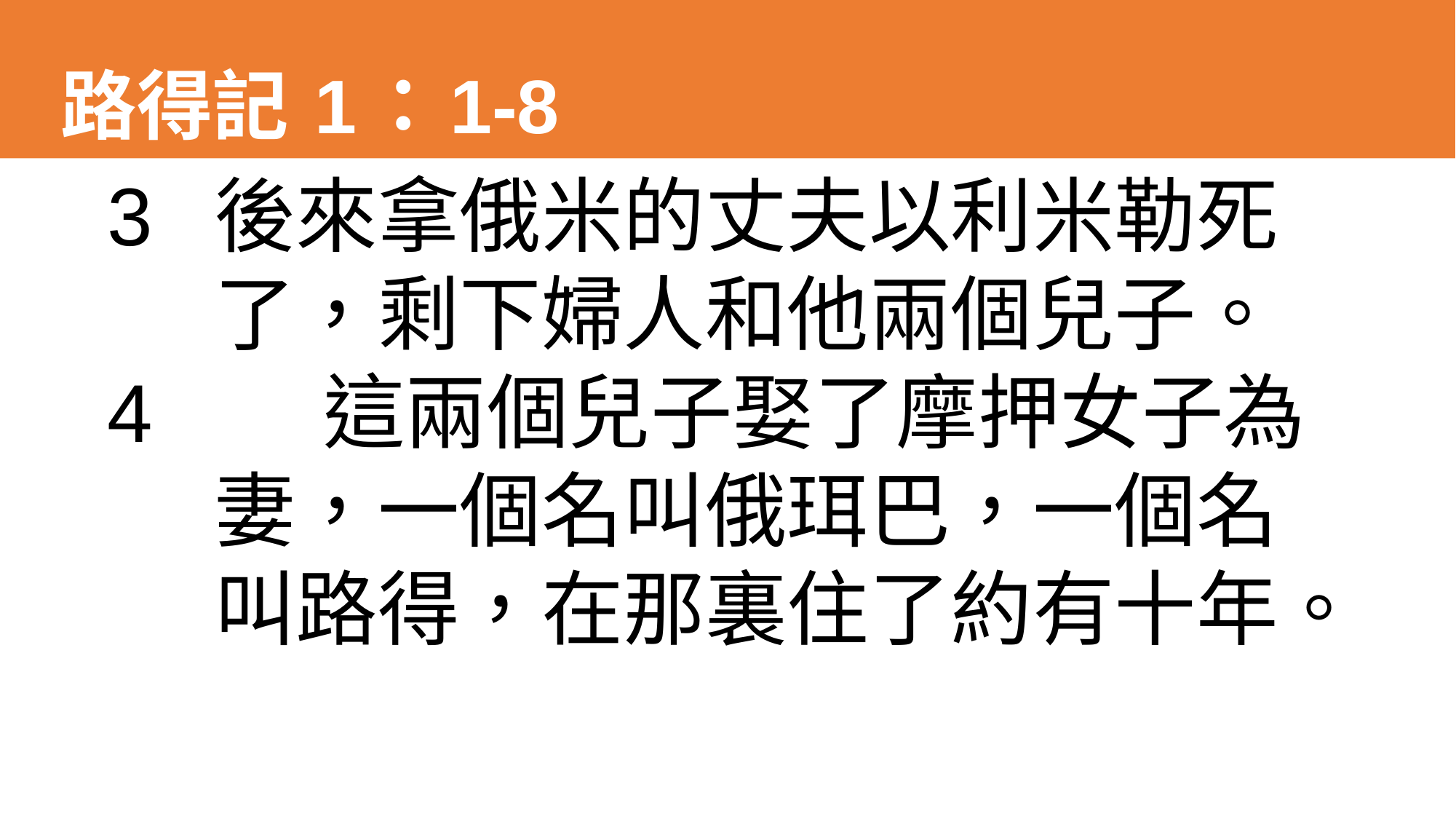

路得記 1：1-8

3	後來拿俄米的丈夫以利米勒死了，剩下婦人和他兩個兒子。
4		這兩個兒子娶了摩押女子為妻，一個名叫俄珥巴，一個名叫路得，在那裏住了約有十年。